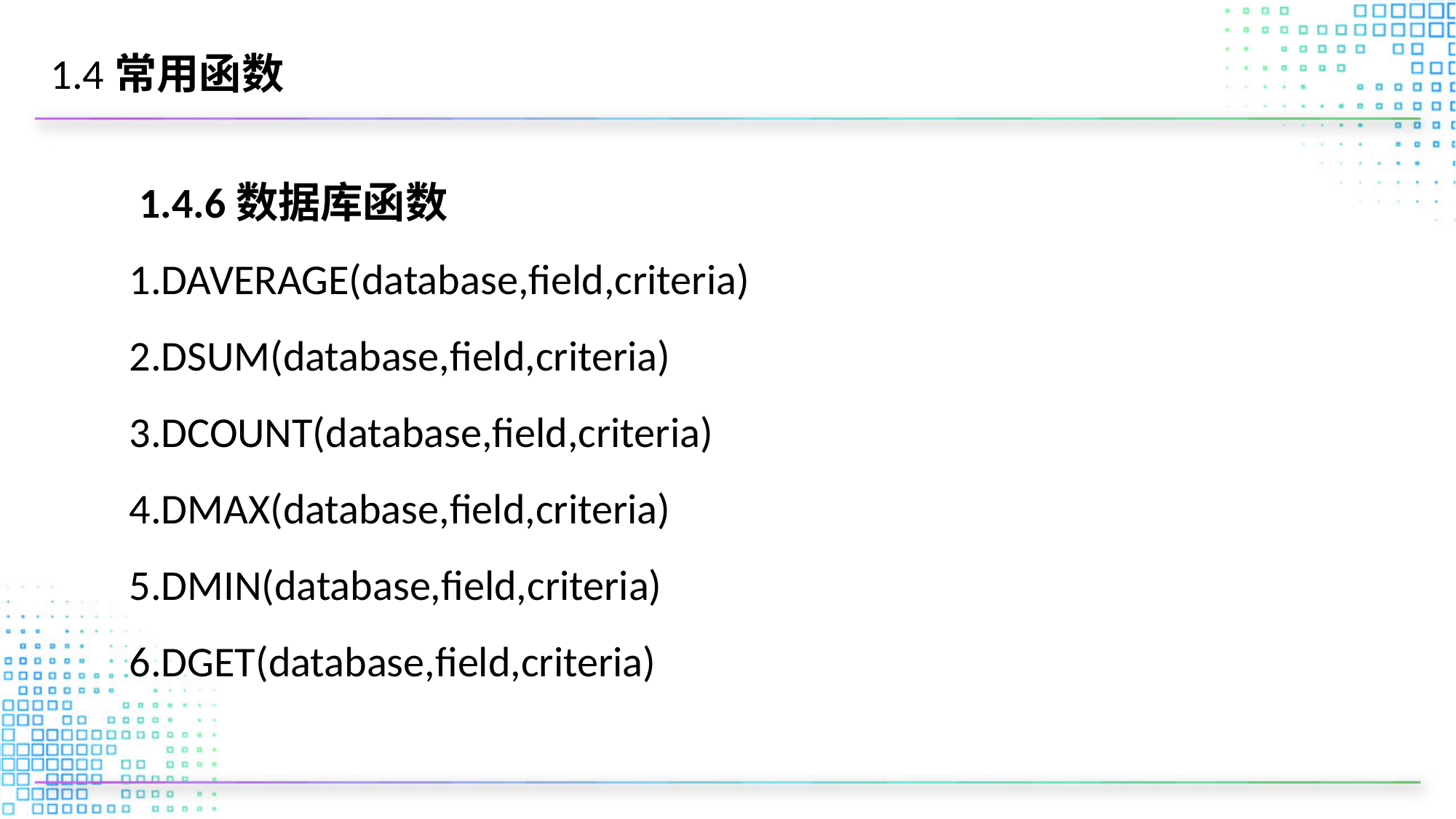

# 1.4常用函数
 1.4.6数据库函数
1.DAVERAGE(database,field,criteria)
2.DSUM(database,field,criteria)
3.DCOUNT(database,field,criteria)
4.DMAX(database,field,criteria)
5.DMIN(database,field,criteria)
6.DGET(database,field,criteria)